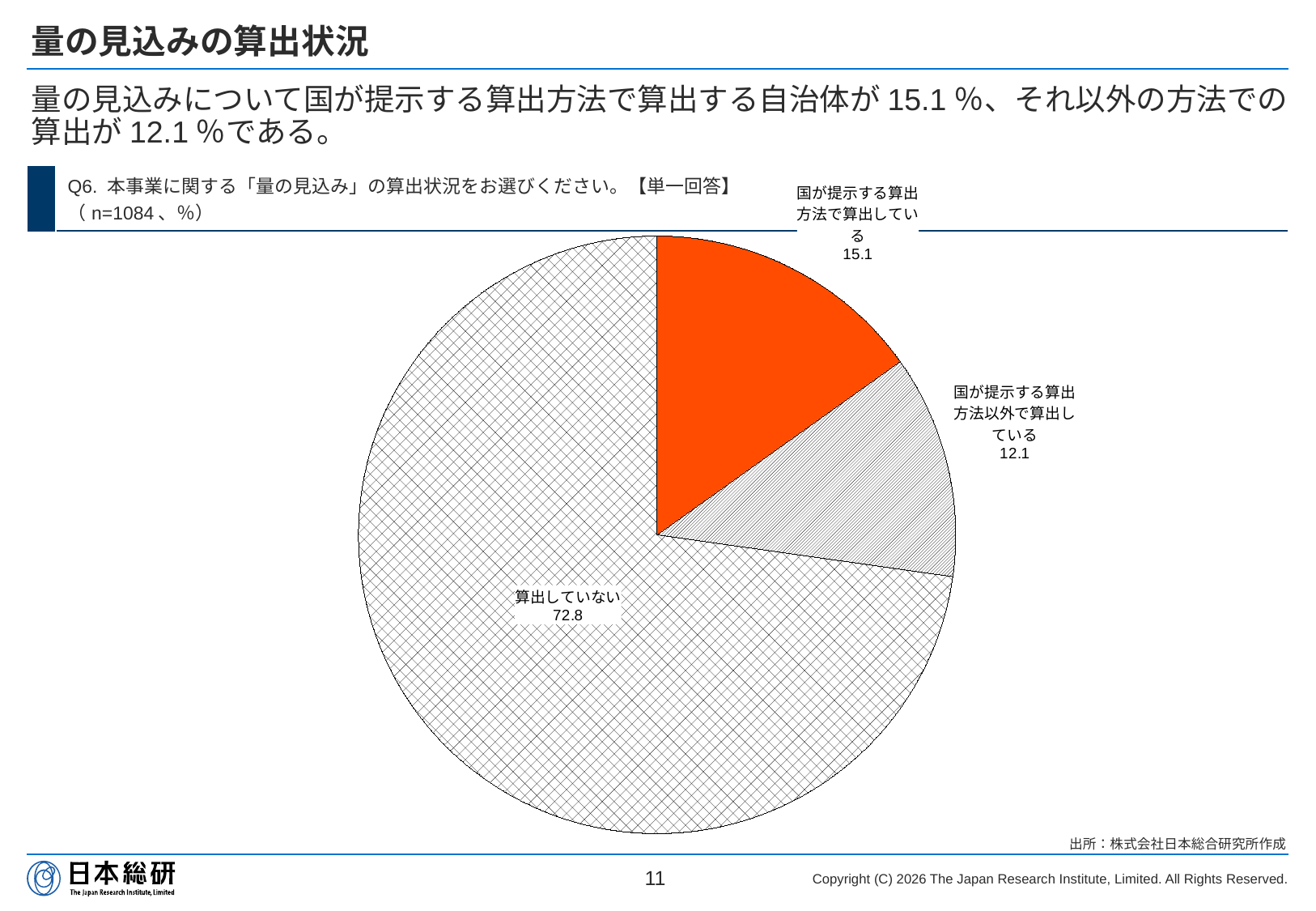

# 量の見込みの算出状況
量の見込みについて国が提示する算出方法で算出する自治体が15.1％、それ以外の方法での算出が12.1％である。

### Chart

| Category |
|---|
|  | Q6. 本事業に関する「量の見込み」の算出状況をお選びください。【単一回答】 （n=1084、％） |
| --- | --- |

### Chart

| Category | % |
|---|---|
| 国が提示する算出方法で算出している | 15.143120960295475 |
| 国が提示する算出方法以外で算出している | 12.096029547553092 |
| 算出していない | 72.76084949215144 |
出所：株式会社日本総合研究所作成